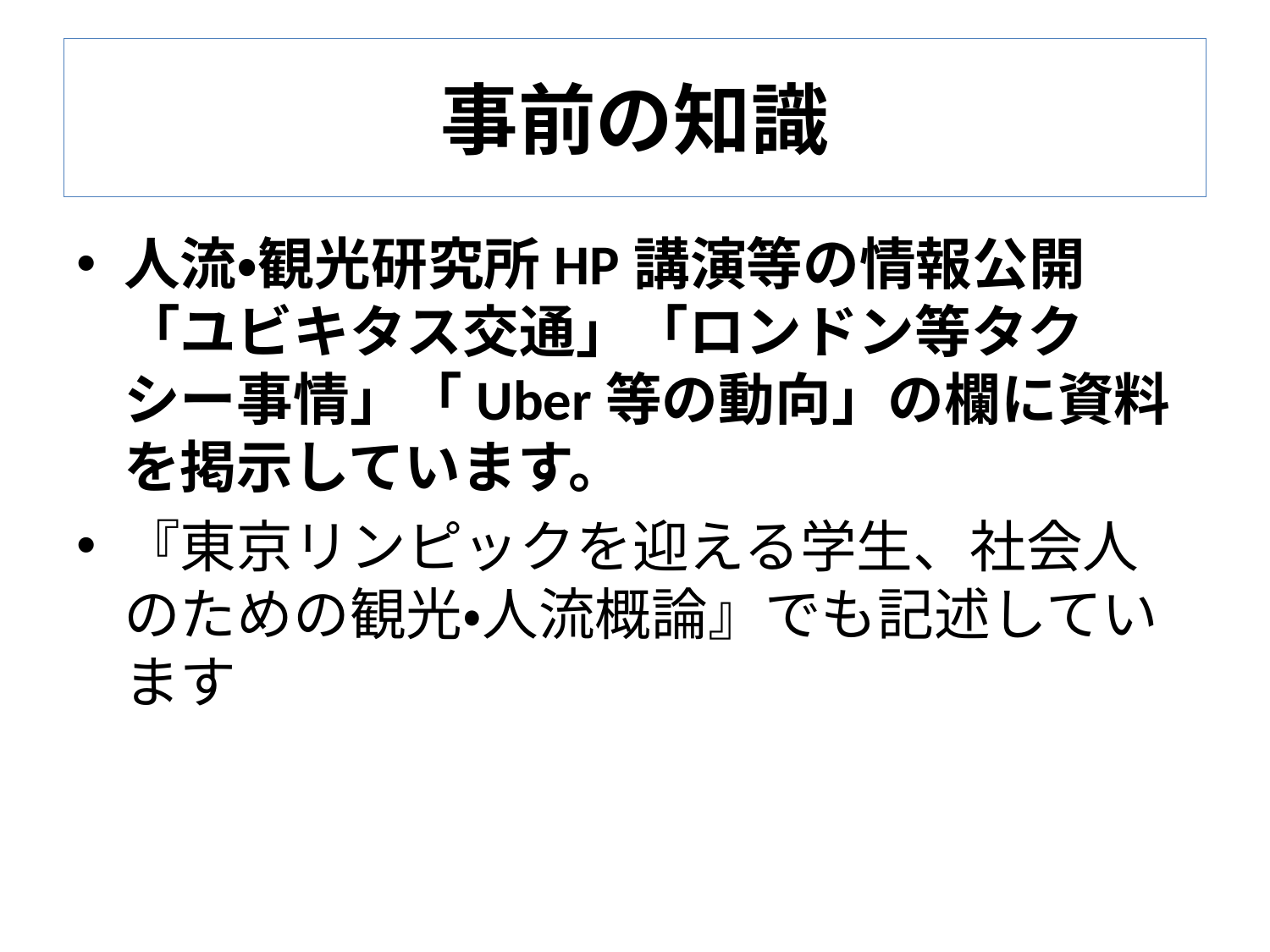

# 事前の知識
人流・観光研究所HP講演等の情報公開「ユビキタス交通」「ロンドン等タクシー事情」「Uber等の動向」の欄に資料を掲示しています。
『東京リンピックを迎える学生、社会人のための観光・人流概論』でも記述しています